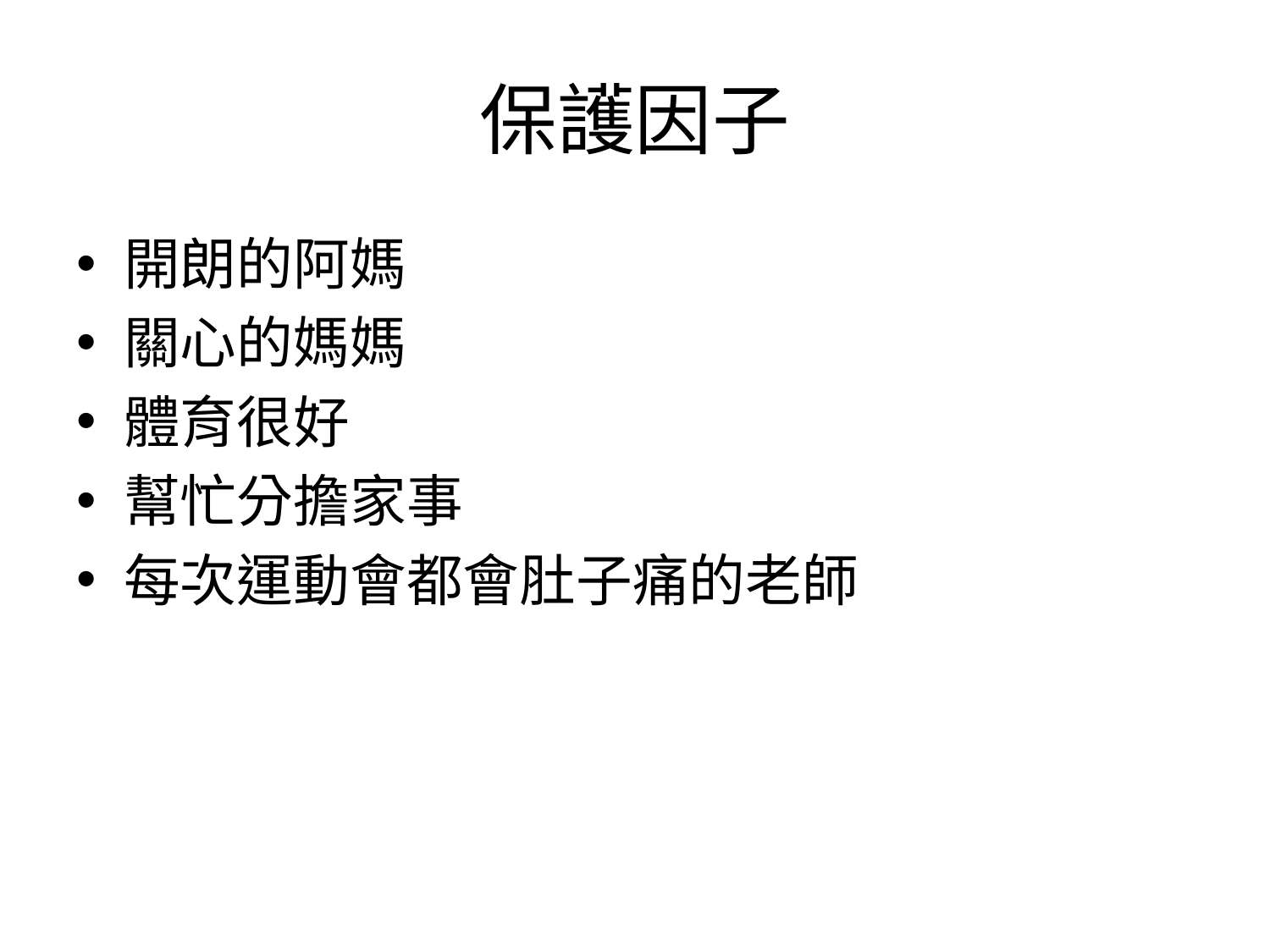

# 保護因子
開朗的阿媽
關心的媽媽
體育很好
幫忙分擔家事
每次運動會都會肚子痛的老師